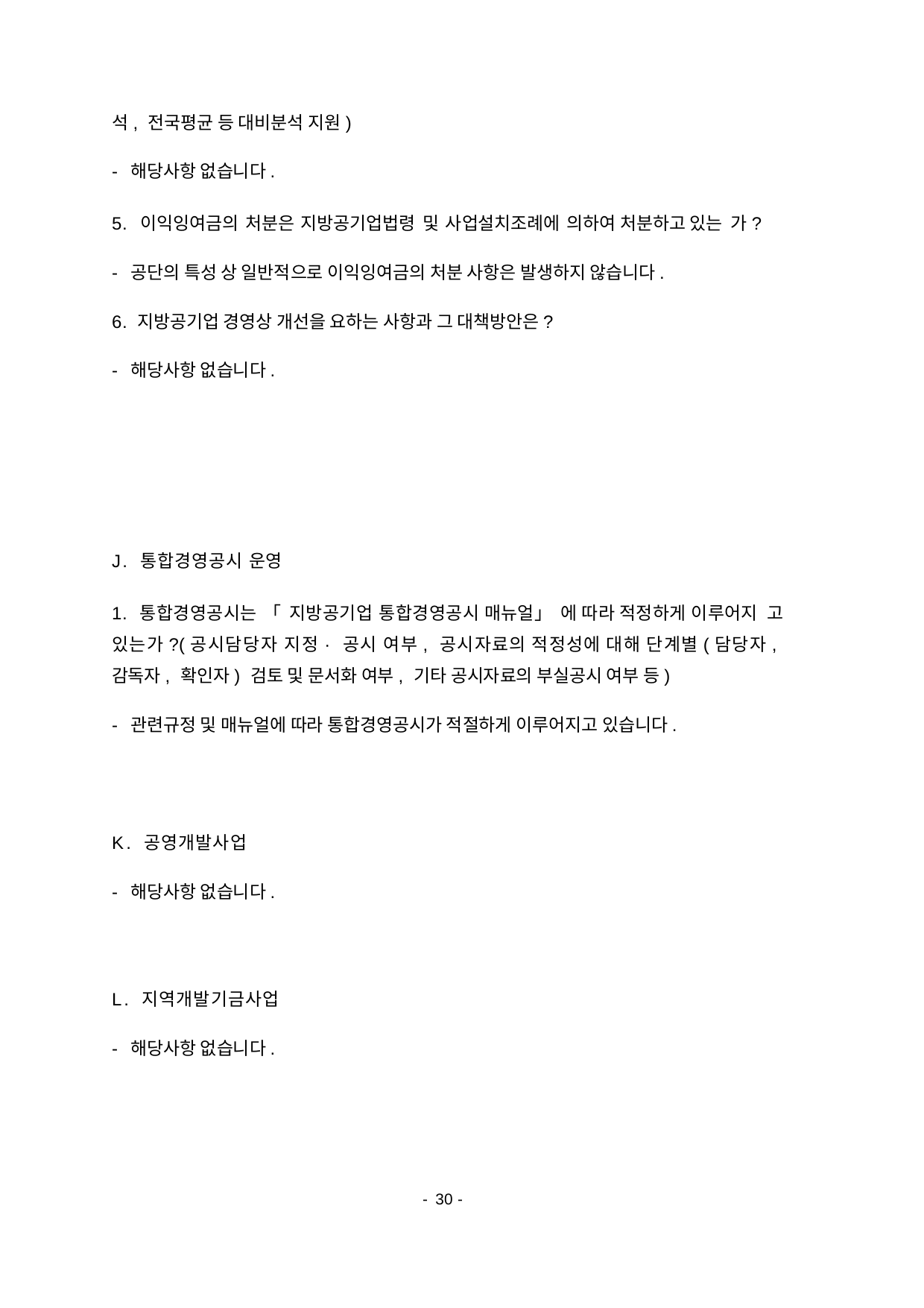

석, 전국평균 등 대비분석 지원)

- 해당사항 없습니다.

5. 이익잉여금의 처분은 지방공기업법령 및 사업설치조례에 의하여 처분하고 있는  가?

- 공단의 특성 상 일반적으로 이익잉여금의 처분 사항은 발생하지 않습니다.

6. 지방공기업 경영상 개선을 요하는 사항과 그 대책방안은?

- 해당사항 없습니다.
J. 통합경영공시 운영

1. 통합경영공시는 「지방공기업 통합경영공시 매뉴얼」에 따라 적정하게 이루어지  고 있는가?(공시담당자 지정· 공시 여부, 공시자료의 적정성에 대해 단계별(담당자,  감독자, 확인자) 검토 및 문서화 여부, 기타 공시자료의 부실공시 여부 등)

- 관련규정 및 매뉴얼에 따라 통합경영공시가 적절하게 이루어지고 있습니다.
K. 공영개발사업

- 해당사항 없습니다.
L. 지역개발기금사업

- 해당사항 없습니다.
- 30 -